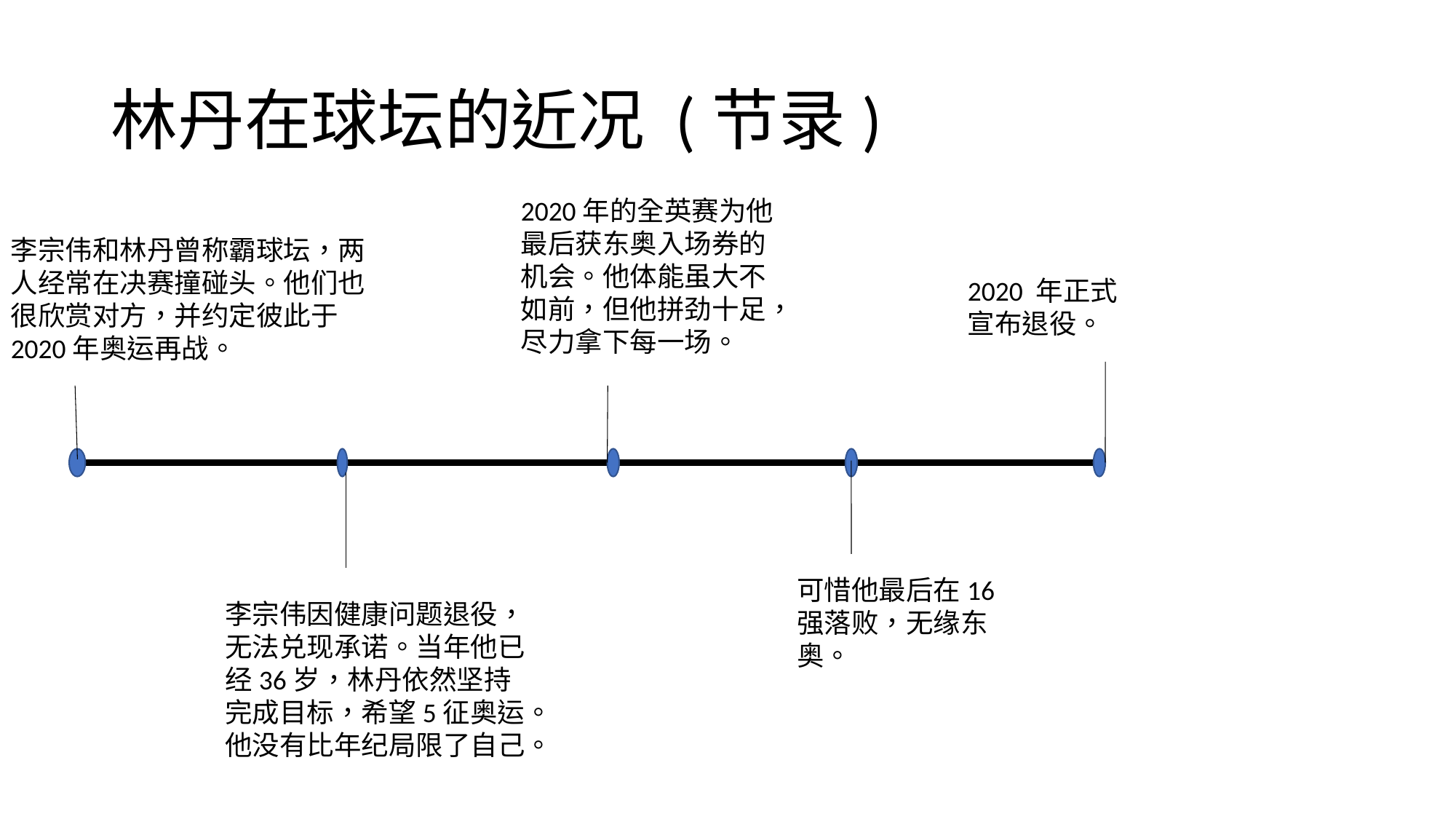

# 林丹在球坛的近况 (节录)
2020年的全英赛为他最后获东奥入场券的机会。他体能虽大不如前，但他拼劲十足，尽力拿下每一场。
李宗伟和林丹曾称霸球坛，两人经常在决赛撞碰头。他们也很欣赏对方，并约定彼此于2020年奥运再战。
2020 年正式宣布退役。

可惜他最后在16强落败，无缘东奥。
李宗伟因健康问题退役，无法兑现承诺。当年他已经36岁，林丹依然坚持完成目标，希望5征奥运。他没有比年纪局限了自己。